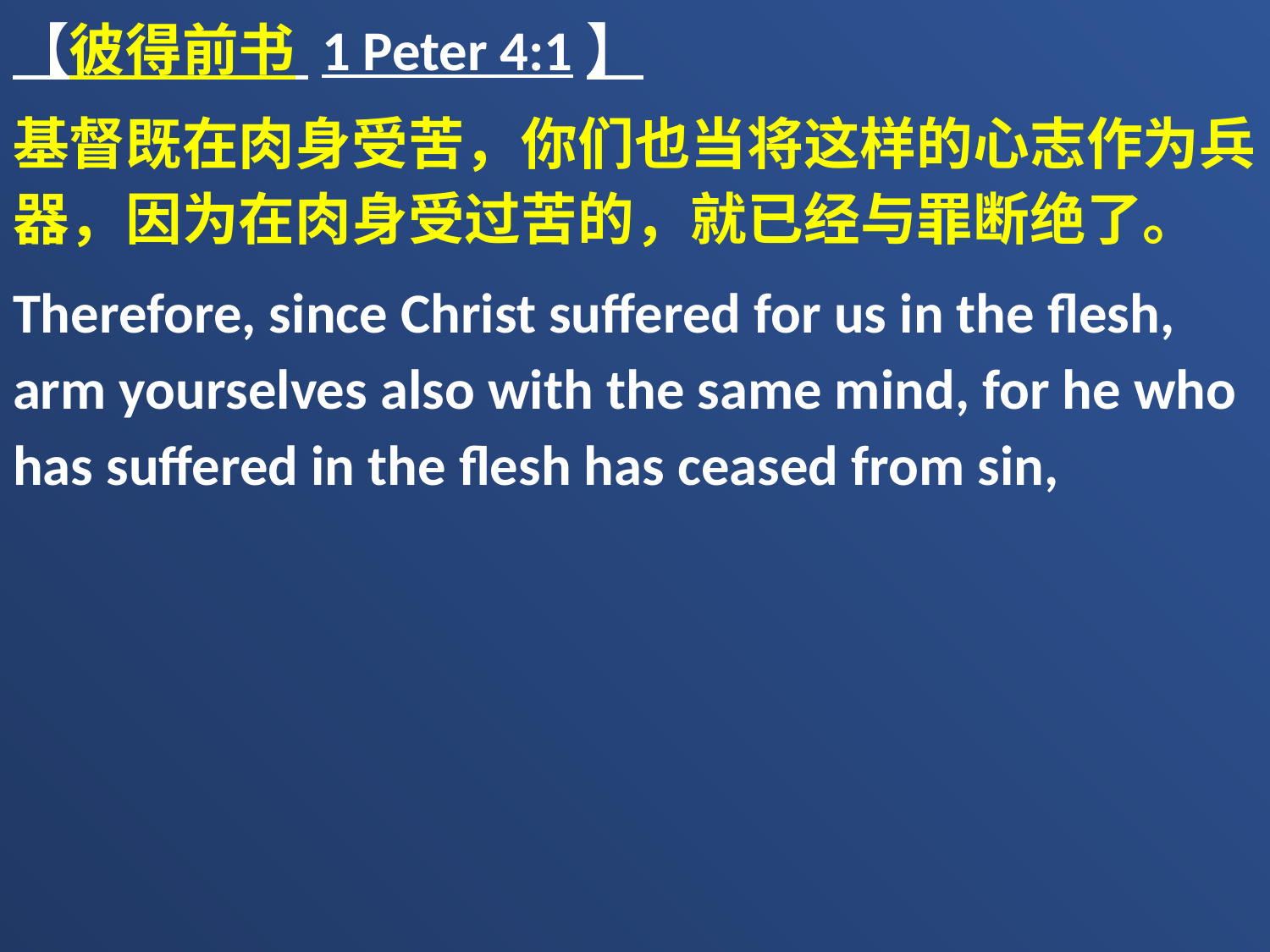

【彼得前书 1 Peter 4:1】
基督既在肉身受苦，你们也当将这样的心志作为兵器，因为在肉身受过苦的，就已经与罪断绝了。
Therefore, since Christ suffered for us in the flesh, arm yourselves also with the same mind, for he who has suffered in the flesh has ceased from sin,